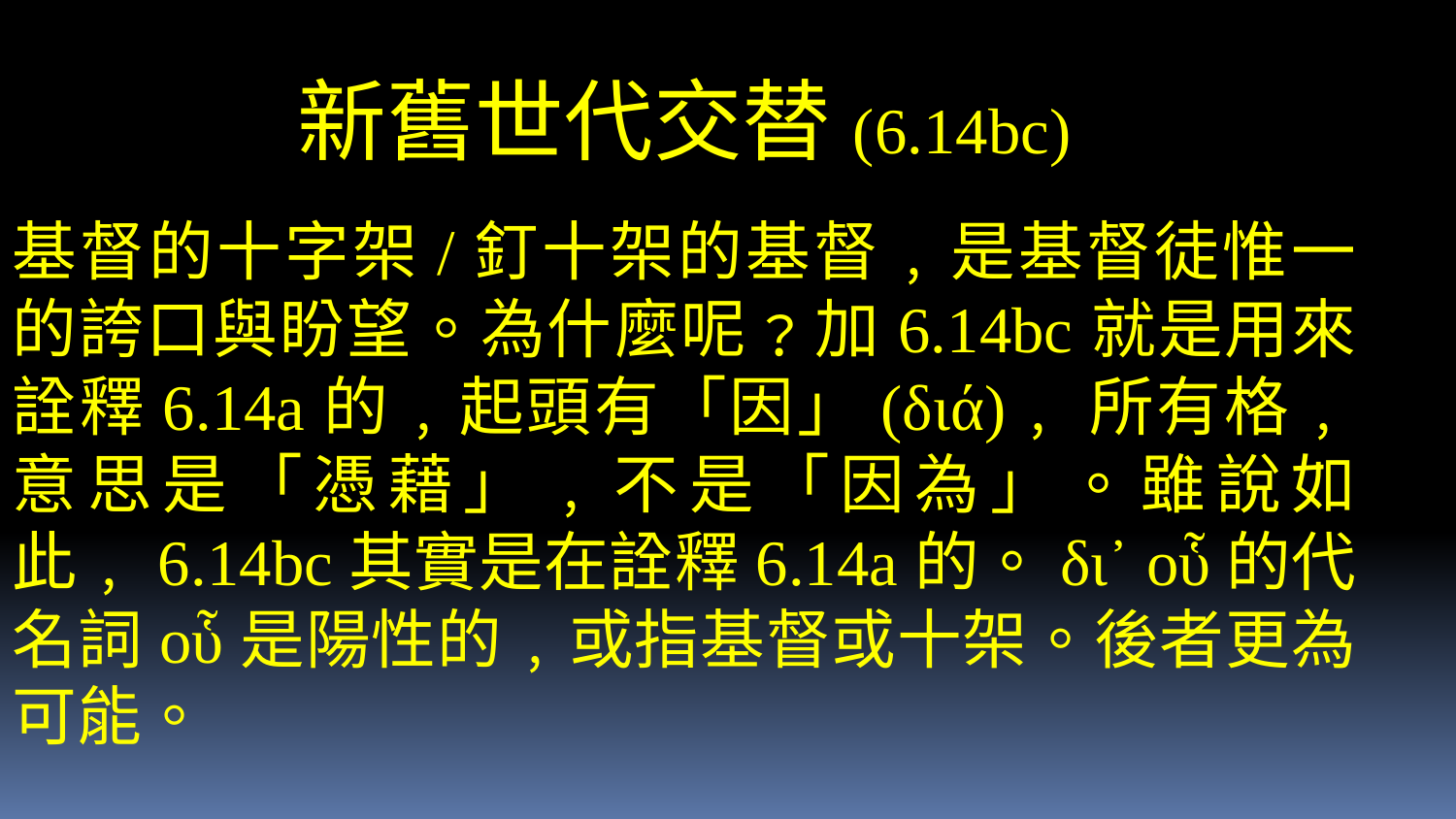

新舊世代交替(6.14bc)

基督的十字架/釘十架的基督﹐是基督徒惟一的誇口與盼望。為什麼呢﹖加6.14bc就是用來詮釋6.14a的﹐起頭有「因」(διά)﹐所有格﹐意思是「憑藉」﹐不是「因為」。雖說如此﹐6.14bc其實是在詮釋6.14a的。δι᾽ οὗ的代名詞οὗ是陽性的﹐或指基督或十架。後者更為可能。